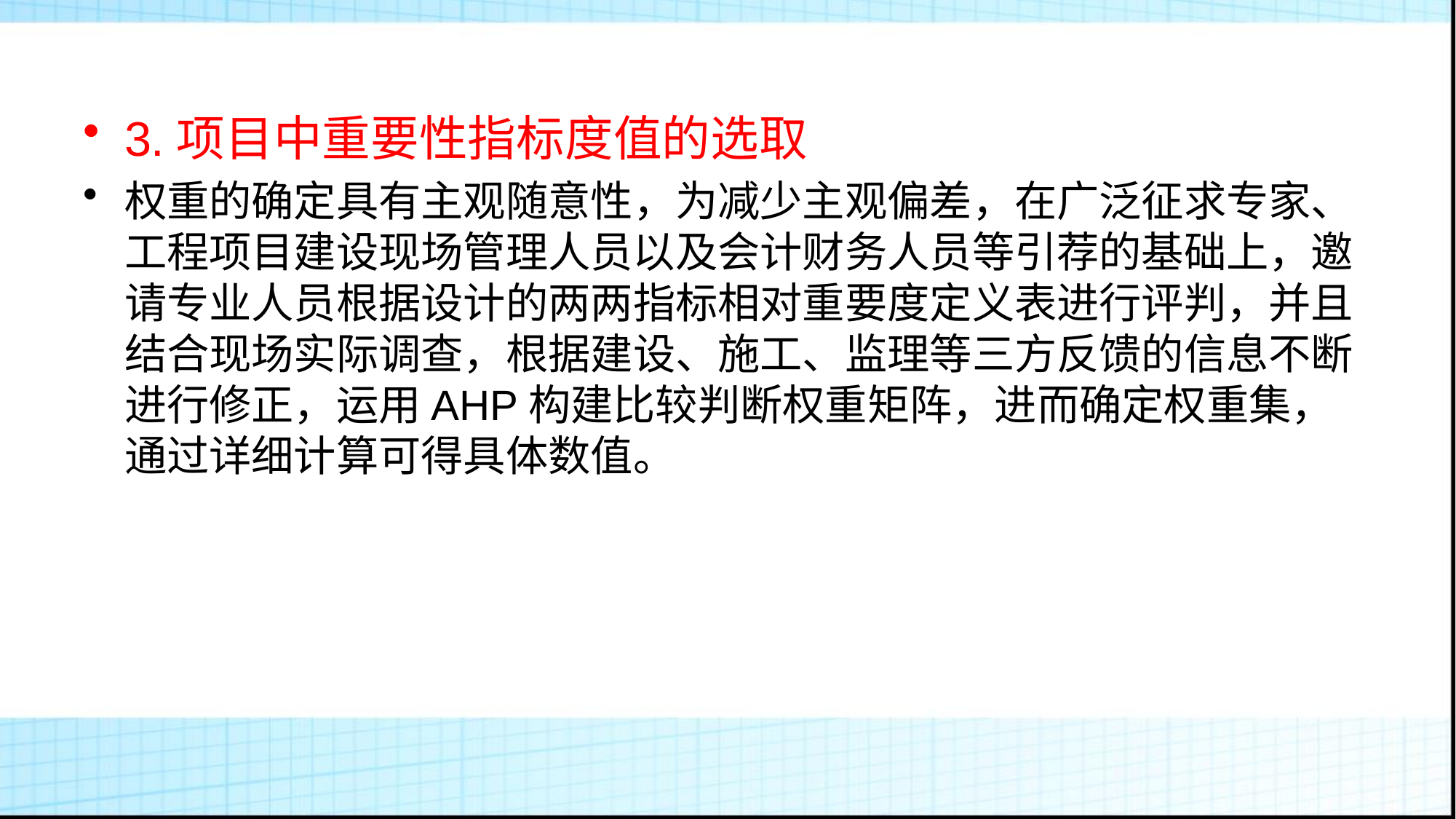

3.项目中重要性指标度值的选取
权重的确定具有主观随意性，为减少主观偏差，在广泛征求专家、工程项目建设现场管理人员以及会计财务人员等引荐的基础上，邀请专业人员根据设计的两两指标相对重要度定义表进行评判，并且结合现场实际调查，根据建设、施工、监理等三方反馈的信息不断进行修正，运用AHP构建比较判断权重矩阵，进而确定权重集，通过详细计算可得具体数值。